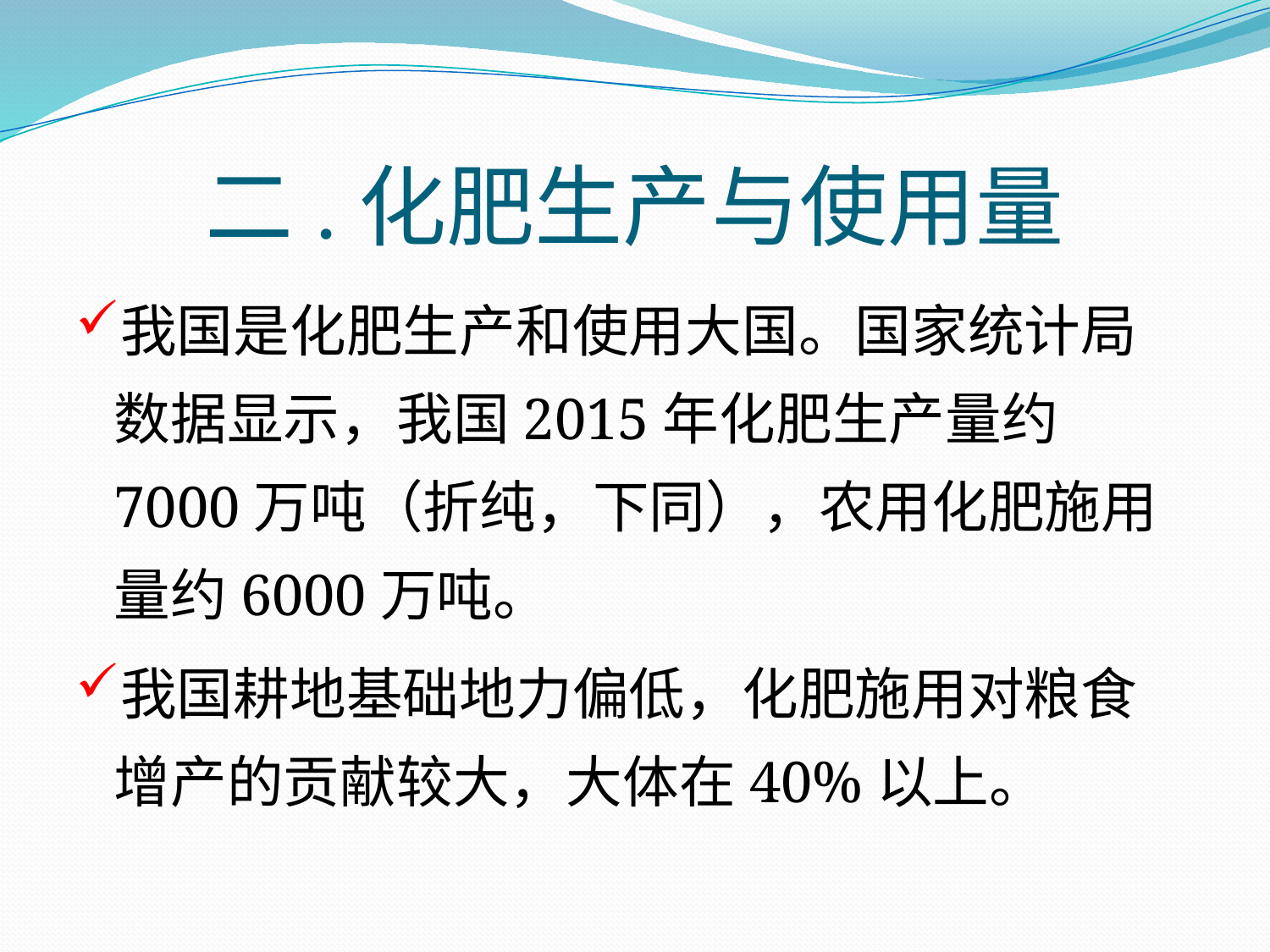

# 二.化肥生产与使用量
我国是化肥生产和使用大国。国家统计局数据显示，我国2015年化肥生产量约7000万吨（折纯，下同），农用化肥施用量约6000万吨。
我国耕地基础地力偏低，化肥施用对粮食增产的贡献较大，大体在40%以上。